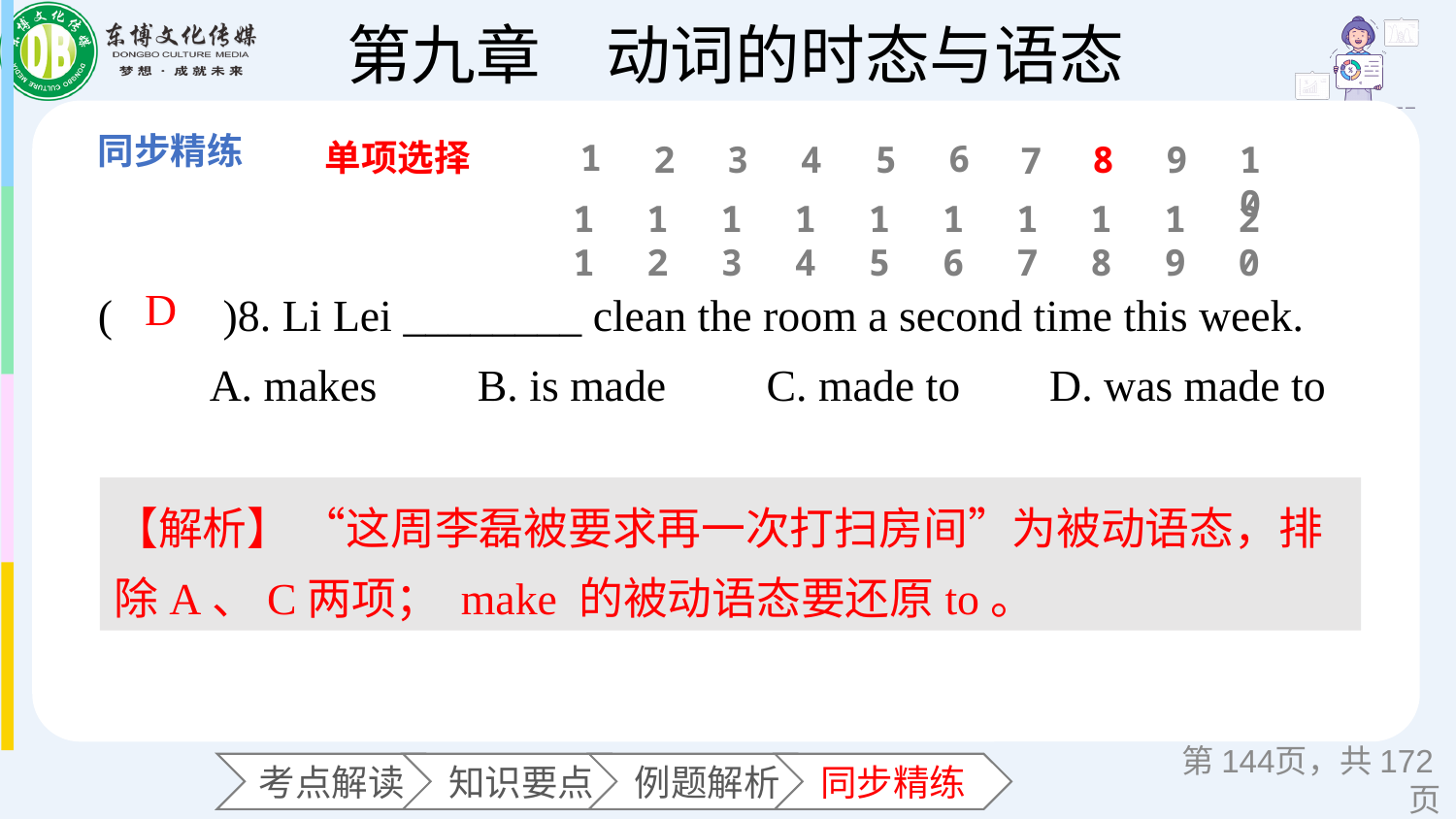

单项选择
1
6
2
3
4
5
8
9
10
7
11
12
13
14
15
16
17
18
19
20
(　　)8. Li Lei ________ clean the room a second time this week.
          A. makes         B. is made         C. made to        D. was made to
D
【解析】 “这周李磊被要求再一次打扫房间”为被动语态，排除A、C两项； make 的被动语态要还原to。
第144页，共172页